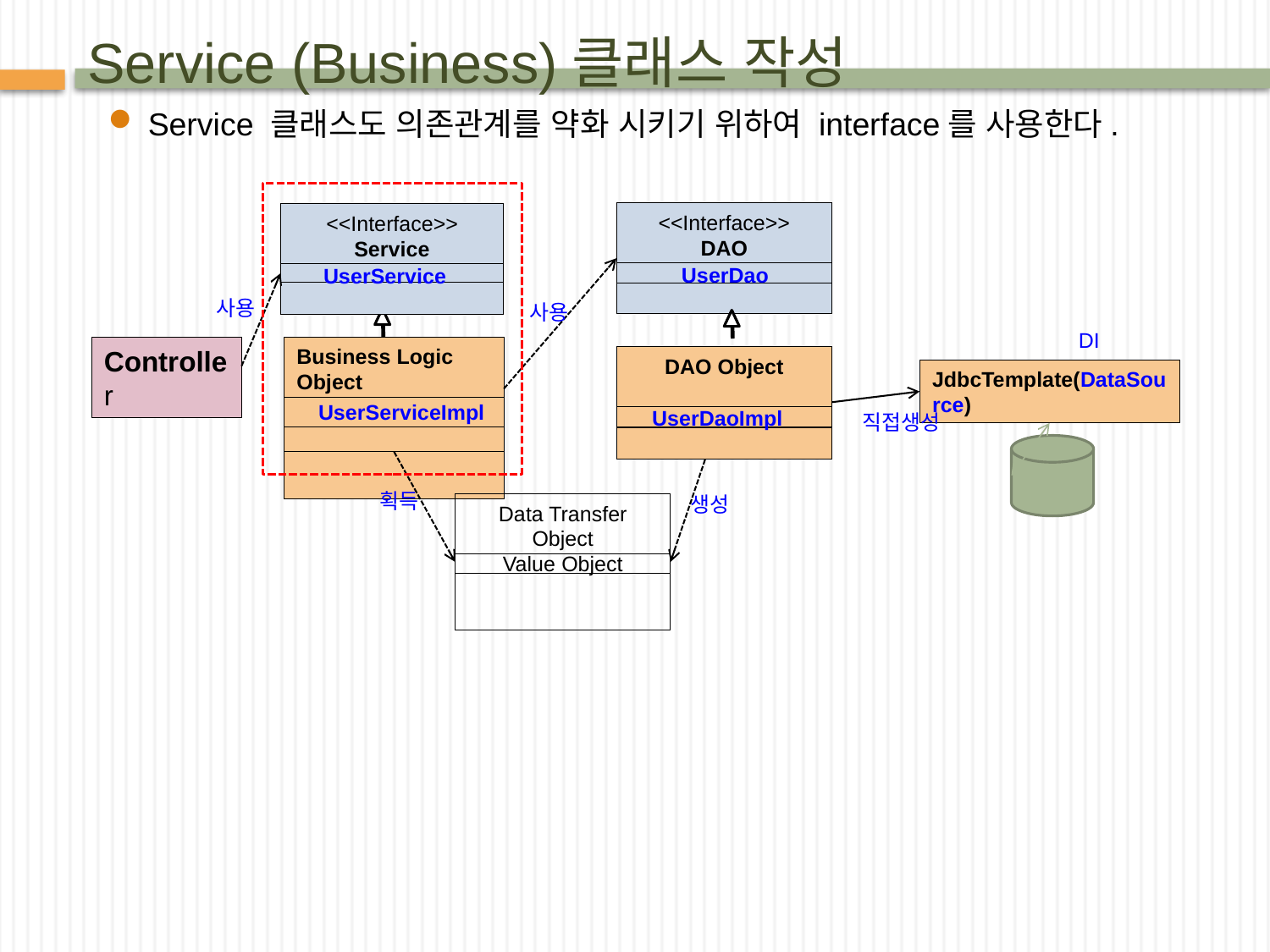

# Service (Business)클래스 작성
Service 클래스도 의존관계를 약화 시키기 위하여 interface를 사용한다.

<<Interface>>
DAO

<<Interface>>
Service

사용
사용

DI
Controller
Business Logic Object
Service Logic Object

DAO Object

JdbcTemplate(DataSource)
직접생성

획득
생성
Data Transfer Object
Value Object

UserDao
UserService
UserServiceImpl
UserDaoImpl